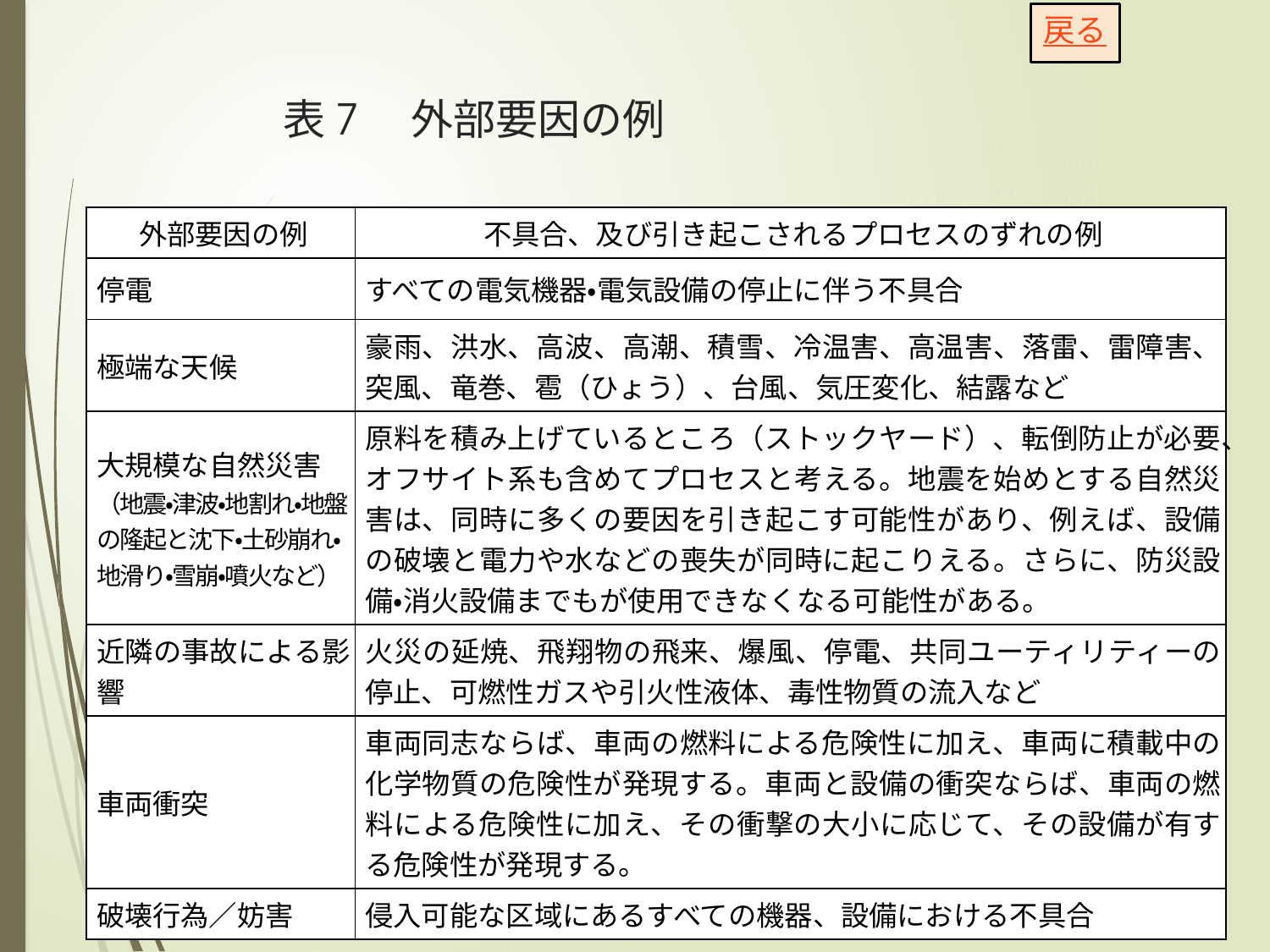

戻る
# 表7　外部要因の例
| 外部要因の例 | 不具合、及び引き起こされるプロセスのずれの例 |
| --- | --- |
| 停電 | すべての電気機器・電気設備の停止に伴う不具合 |
| 極端な天候 | 豪雨、洪水、高波、高潮、積雪、冷温害、高温害、落雷、雷障害、突風、竜巻、雹（ひょう）、台風、気圧変化、結露など |
| 大規模な自然災害（地震・津波・地割れ・地盤の隆起と沈下・土砂崩れ・地滑り・雪崩・噴火など） | 原料を積み上げているところ（ストックヤード）、転倒防止が必要、オフサイト系も含めてプロセスと考える。地震を始めとする自然災害は、同時に多くの要因を引き起こす可能性があり、例えば、設備の破壊と電力や水などの喪失が同時に起こりえる。さらに、防災設備・消火設備までもが使用できなくなる可能性がある。 |
| 近隣の事故による影響 | 火災の延焼、飛翔物の飛来、爆風、停電、共同ユーティリティーの停止、可燃性ガスや引火性液体、毒性物質の流入など |
| 車両衝突 | 車両同志ならば、車両の燃料による危険性に加え、車両に積載中の化学物質の危険性が発現する。車両と設備の衝突ならば、車両の燃料による危険性に加え、その衝撃の大小に応じて、その設備が有する危険性が発現する。 |
| 破壊行為／妨害 | 侵入可能な区域にあるすべての機器、設備における不具合 |